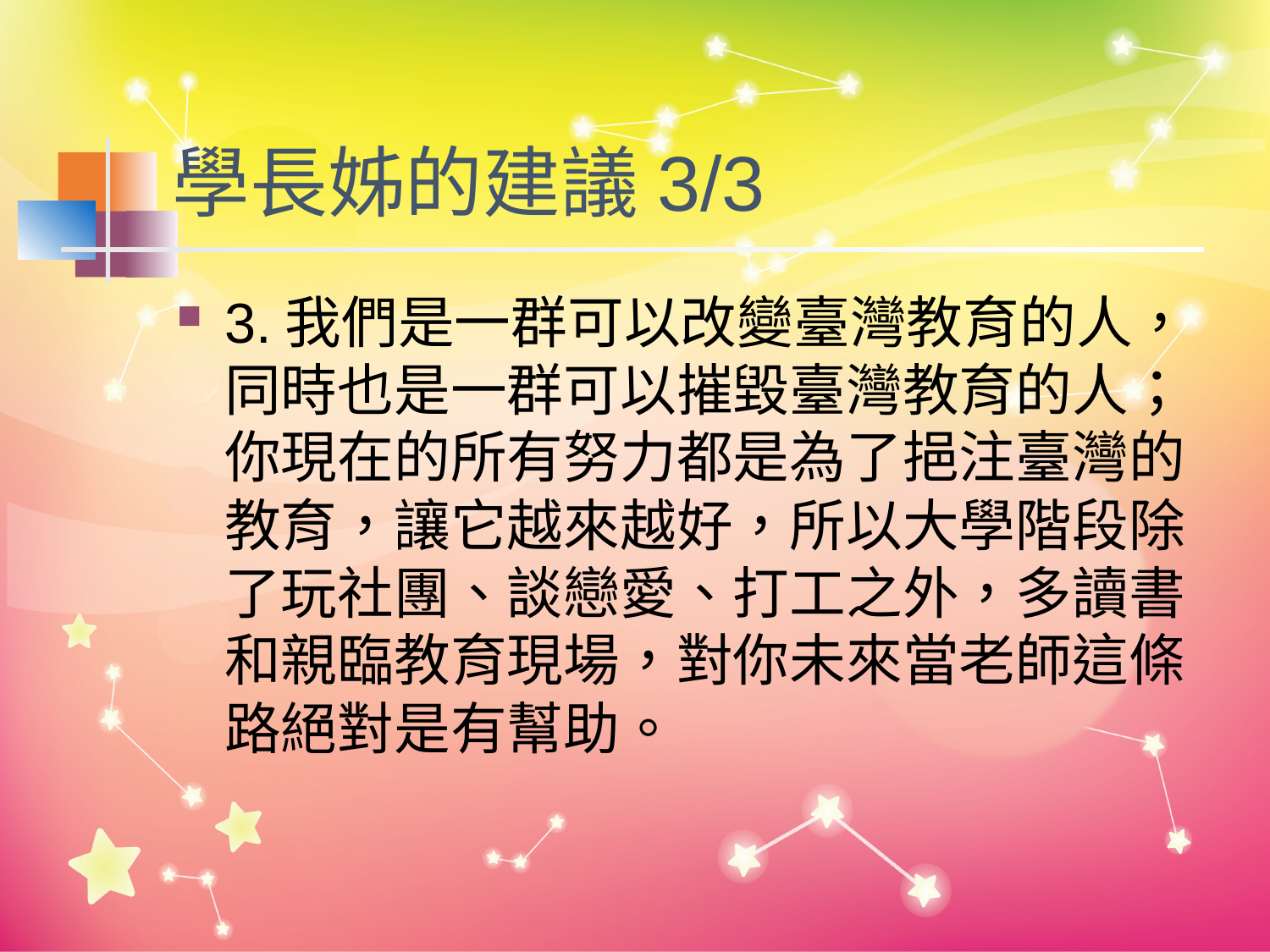

# 學長姊的建議3/3
3.我們是一群可以改變臺灣教育的人，同時也是一群可以摧毀臺灣教育的人；你現在的所有努力都是為了挹注臺灣的教育，讓它越來越好，所以大學階段除了玩社團、談戀愛、打工之外，多讀書和親臨教育現場，對你未來當老師這條路絕對是有幫助。